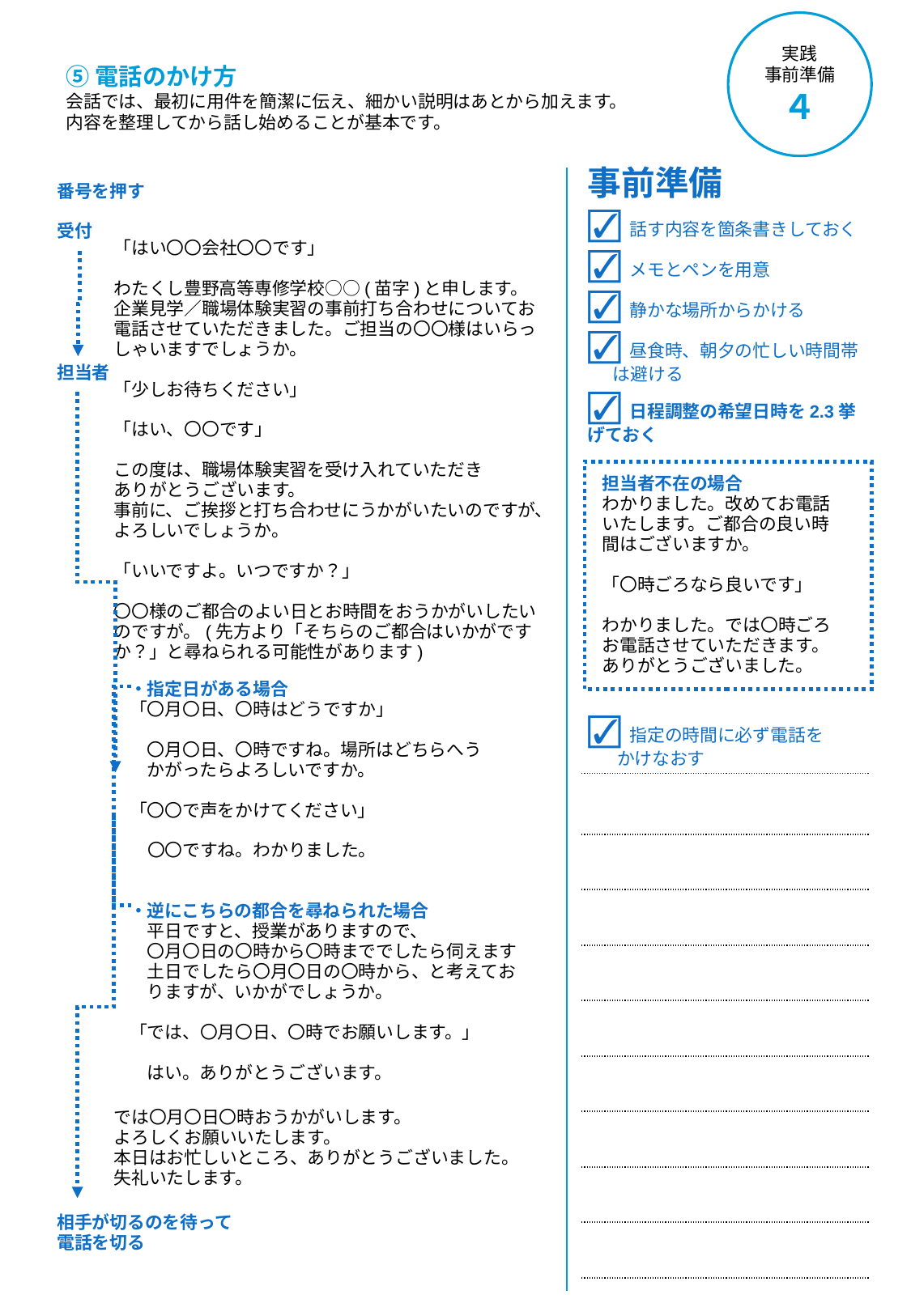

実践
事前準備
４
⑤電話のかけ方
会話では、最初に用件を簡潔に伝え、細かい説明はあとから加えます。内容を整理してから話し始めることが基本です。

事前準備

☑話す内容を箇条書きしておく

☑メモとペンを用意

☑静かな場所からかける

☑昼食時、朝夕の忙しい時間帯
　  は避ける

☑日程調整の希望日時を2.3挙げておく

☑指定の時間に必ず電話を
 　 かけなおす
番号を押す

受付

担当者

相手が切るのを待って
電話を切る
「はい〇〇会社〇〇です」

わたくし豊野高等専修学校○○(苗字)と申します。
企業見学／職場体験実習の事前打ち合わせについてお電話させていただきました。ご担当の〇〇様はいらっしゃいますでしょうか。

「少しお待ちください」

「はい、〇〇です」

この度は、職場体験実習を受け入れていただき
ありがとうございます。
事前に、ご挨拶と打ち合わせにうかがいたいのですが、よろしいでしょうか。

「いいですよ。いつですか？」

〇〇様のご都合のよい日とお時間をおうかがいしたいのですが。(先方より「そちらのご都合はいかがですか？」と尋ねられる可能性があります)

では〇月〇日〇時おうかがいします。
よろしくお願いいたします。
本日はお忙しいところ、ありがとうございました。
失礼いたします。

担当者不在の場合
わかりました。改めてお電話いたします。ご都合の良い時間はございますか。

「〇時ごろなら良いです」

わかりました。では〇時ごろお電話させていただきます。ありがとうございました。

・指定日がある場合
「〇月〇日、〇時はどうですか」

　〇月〇日、〇時ですね。場所はどちらへう
　かがったらよろしいですか。

「〇〇で声をかけてください」

　〇〇ですね。わかりました。

・逆にこちらの都合を尋ねられた場合
　平日ですと、授業がありますので、
　〇月〇日の〇時から〇時まででしたら伺えます
　土日でしたら〇月〇日の〇時から、と考えてお
　りますが、いかがでしょうか。

「では、〇月〇日、〇時でお願いします。」

　はい。ありがとうございます。
|  |
| --- |
|  |
|  |
|  |
|  |
|  |
|  |
|  |
|  |